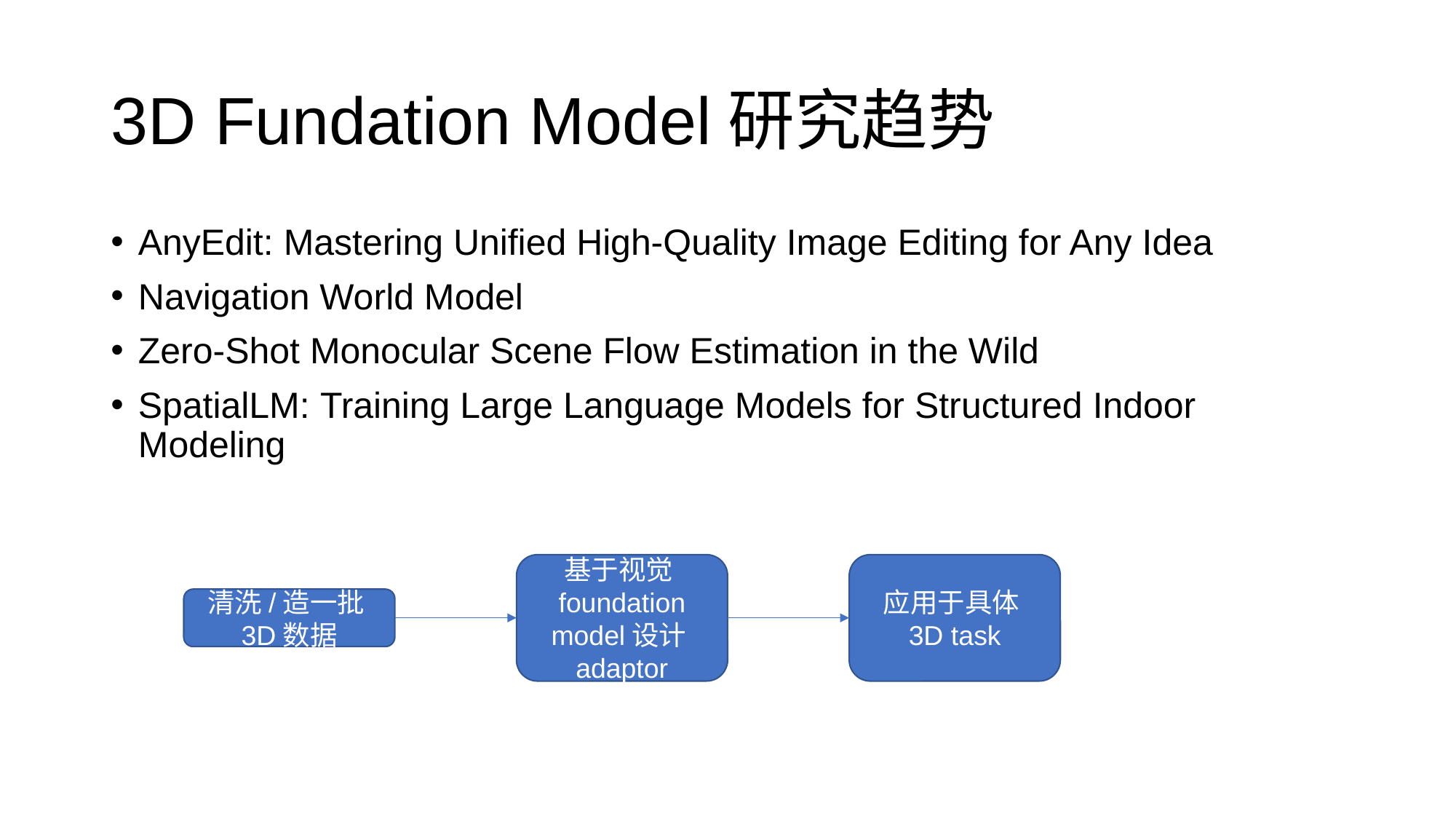

# 3D Fundation Model研究趋势
AnyEdit: Mastering Unified High-Quality Image Editing for Any Idea
Navigation World Model
Zero-Shot Monocular Scene Flow Estimation in the Wild
SpatialLM: Training Large Language Models for Structured Indoor Modeling

基于视觉foundation model设计adaptor
应用于具体3D task
清洗/造一批3D数据